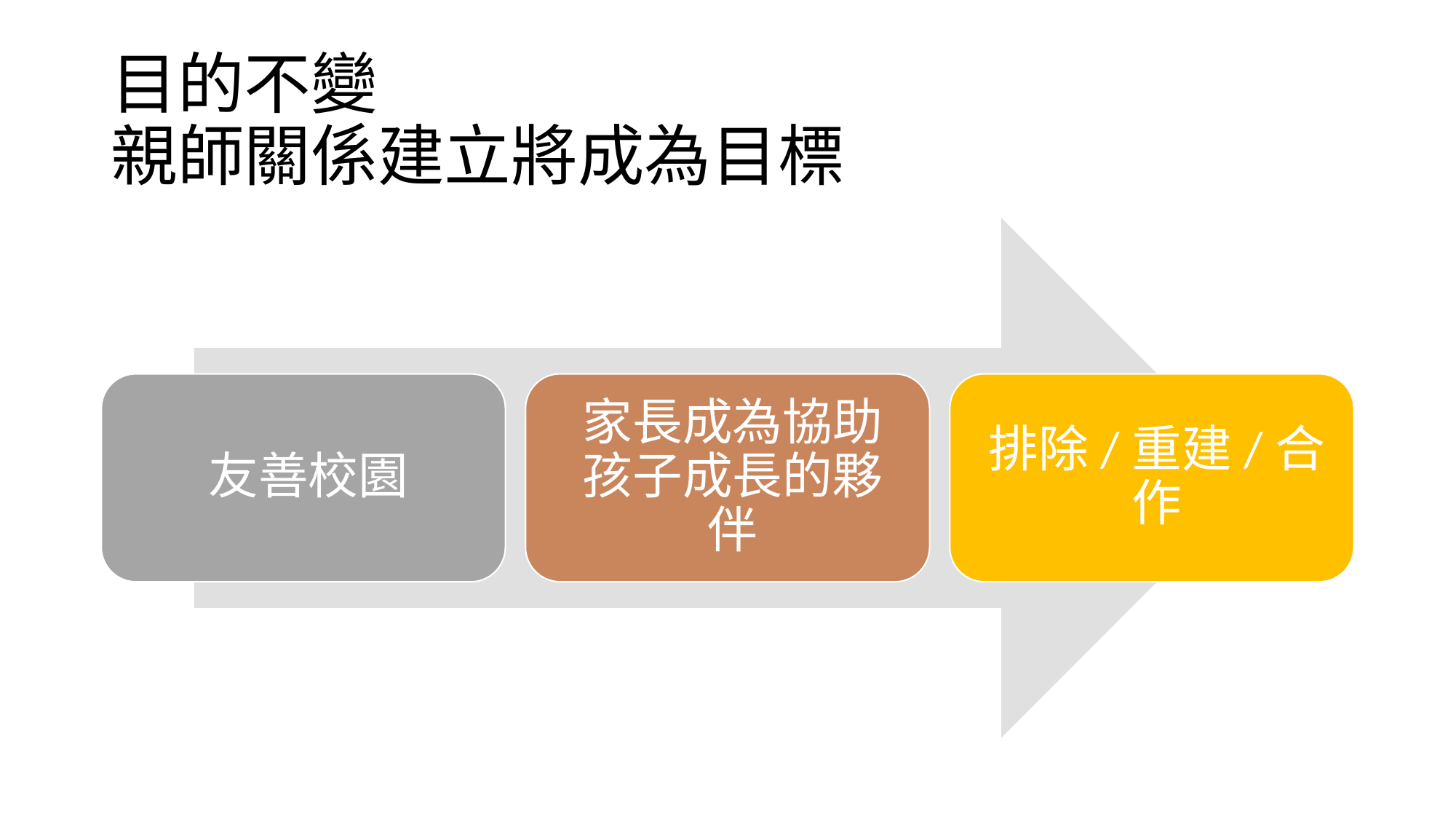

# 目的不變 親師關係建立將成為目標
友善校園
家長成為協助孩子成長的夥伴
排除/重建/合作